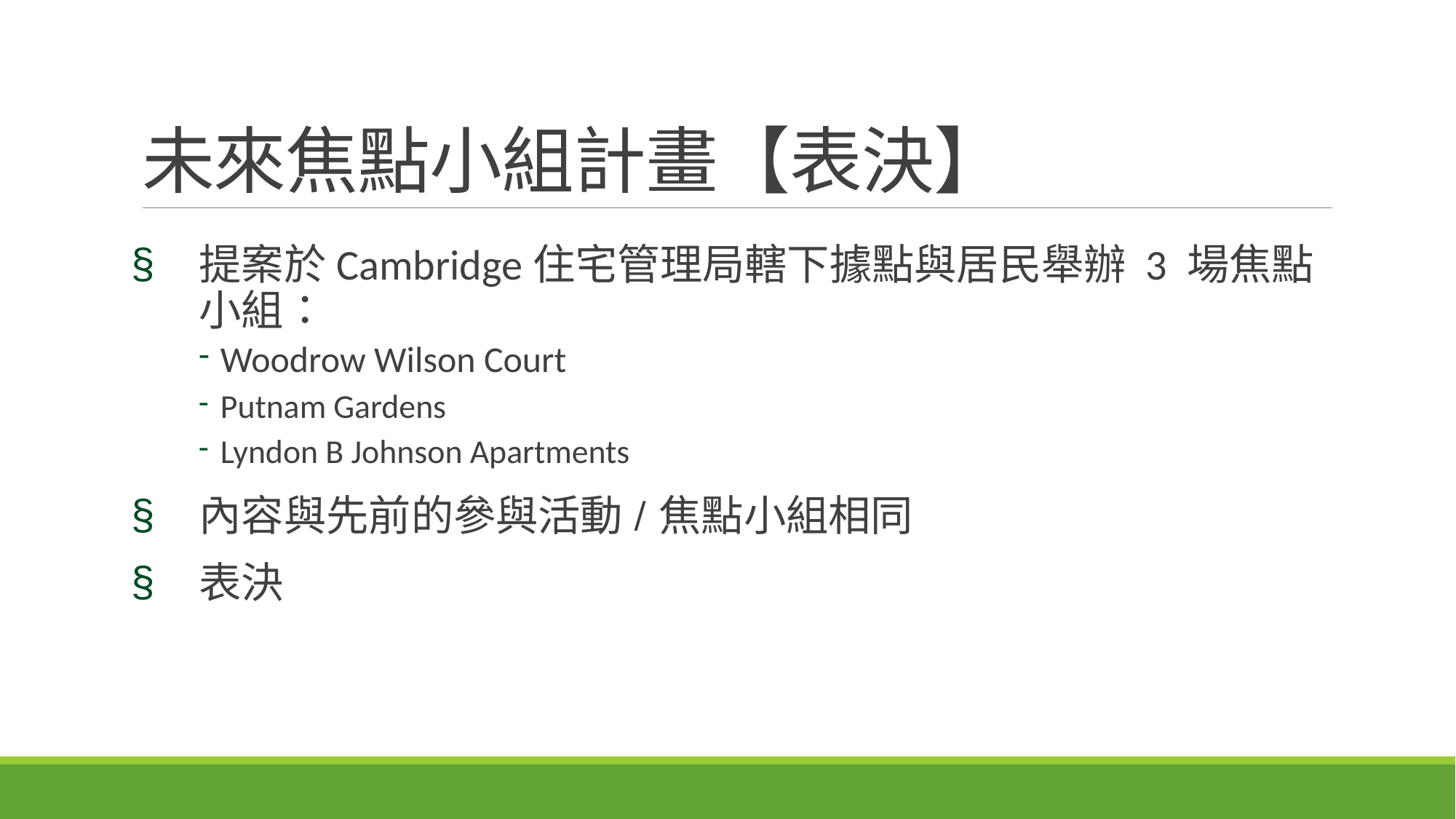

# 未來焦點小組計畫【表決】
提案於Cambridge住宅管理局轄下據點與居民舉辦 3 場焦點小組：
Woodrow Wilson Court
Putnam Gardens
Lyndon B Johnson Apartments
內容與先前的參與活動/焦點小組相同
表決